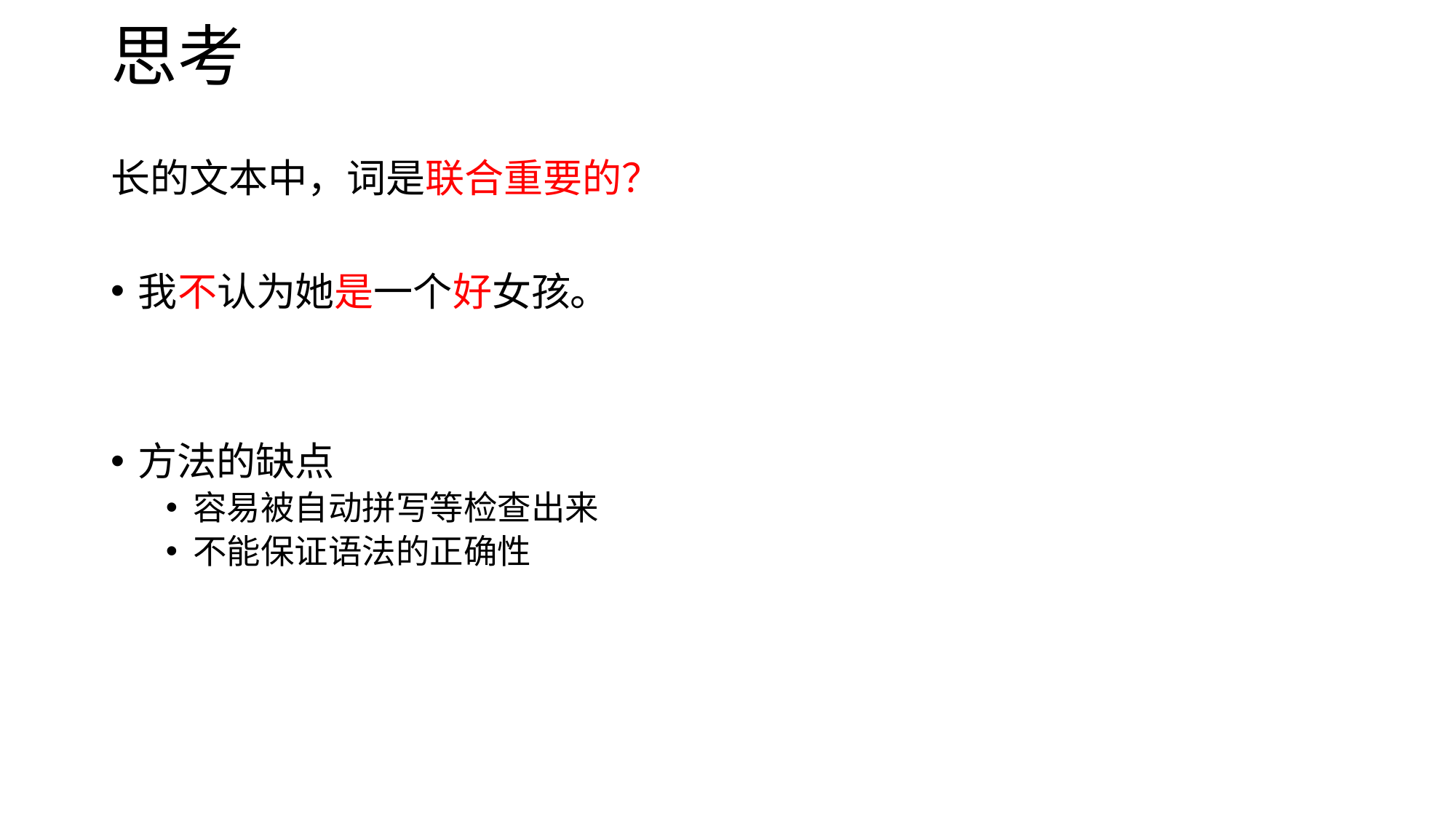

# 思考
长的文本中，词是联合重要的？

我不认为她是一个好女孩。

方法的缺点
容易被自动拼写等检查出来
不能保证语法的正确性